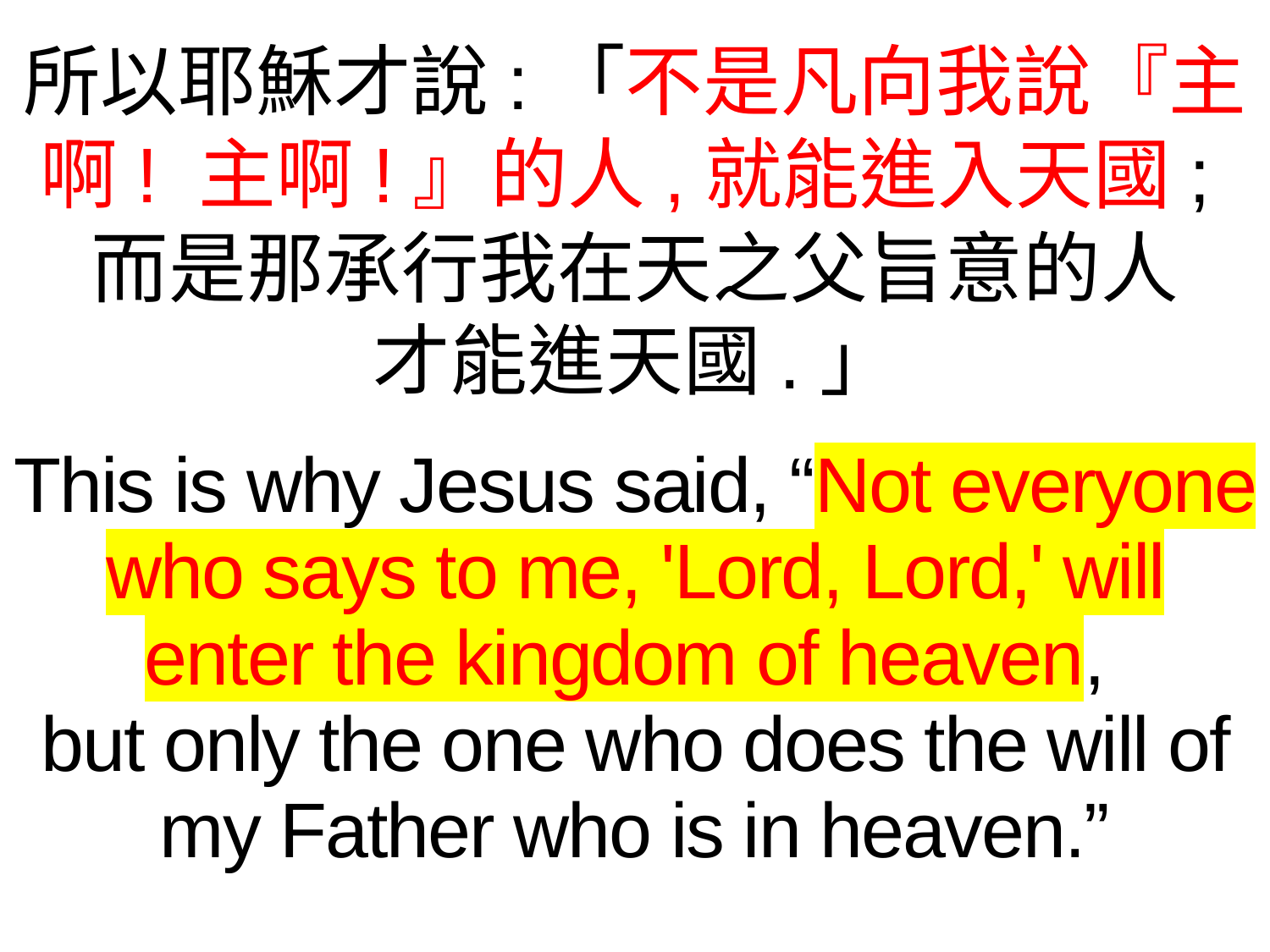

所以耶穌才說:「不是凡向我說『主啊! 主啊!』的人,就能進入天國;而是那承行我在天之父旨意的人
才能進天國.」
This is why Jesus said, “Not everyone who says to me, 'Lord, Lord,' will enter the kingdom of heaven,
but only the one who does the will of my Father who is in heaven.”